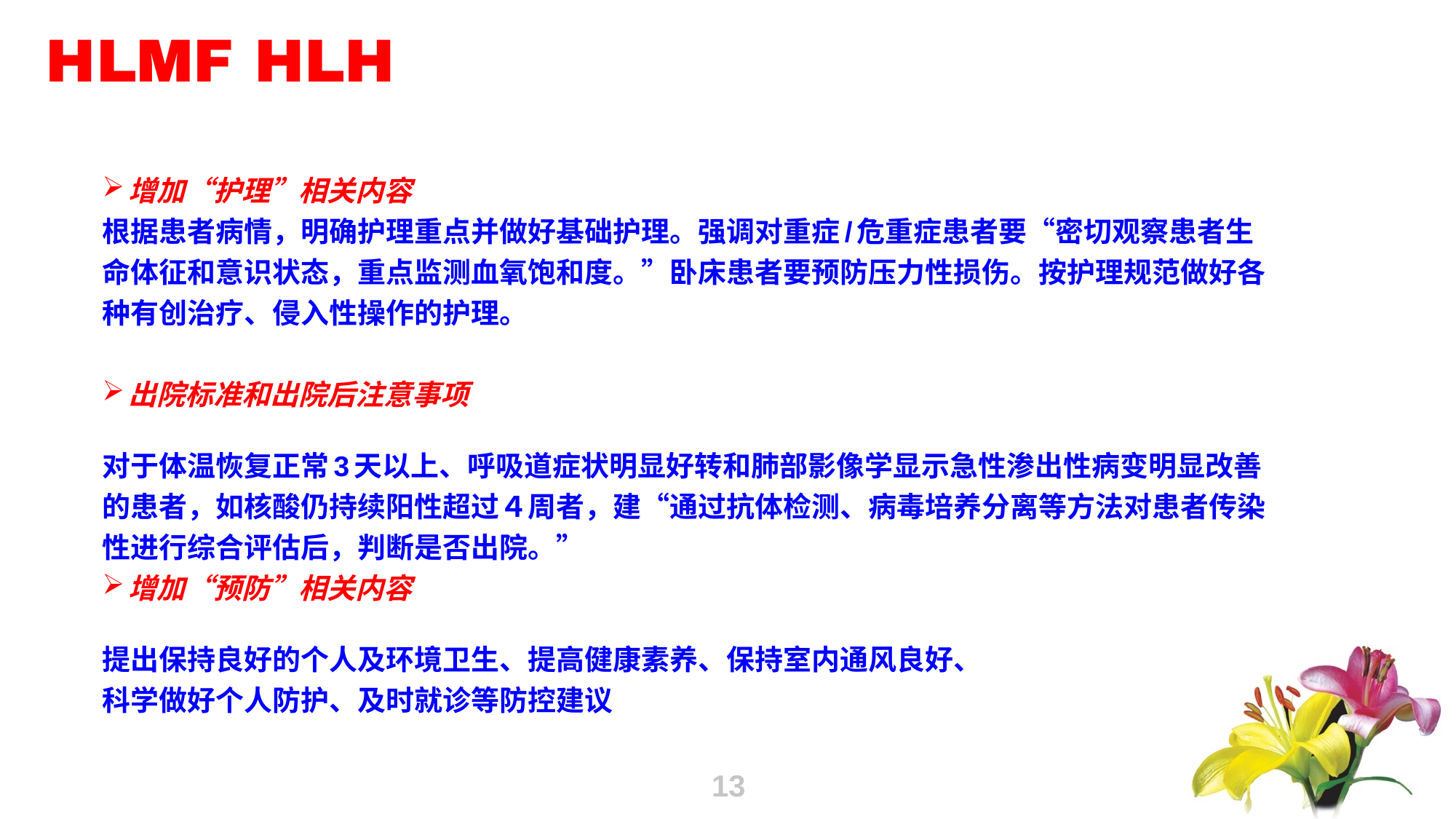

增加“护理”相关内容
根据患者病情，明确护理重点并做好基础护理。强调对重症/危重症患者要“密切观察患者生
命体征和意识状态，重点监测血氧饱和度。”卧床患者要预防压力性损伤。按护理规范做好各
种有创治疗、侵入性操作的护理。

出院标准和出院后注意事项
对于体温恢复正常3天以上、呼吸道症状明显好转和肺部影像学显示急性渗出性病变明显改善
的患者，如核酸仍持续阳性超过４周者，建“通过抗体检测、病毒培养分离等方法对患者传染
性进行综合评估后，判断是否出院。”
增加“预防”相关内容
提出保持良好的个人及环境卫生、提高健康素养、保持室内通风良好、
科学做好个人防护、及时就诊等防控建议
13